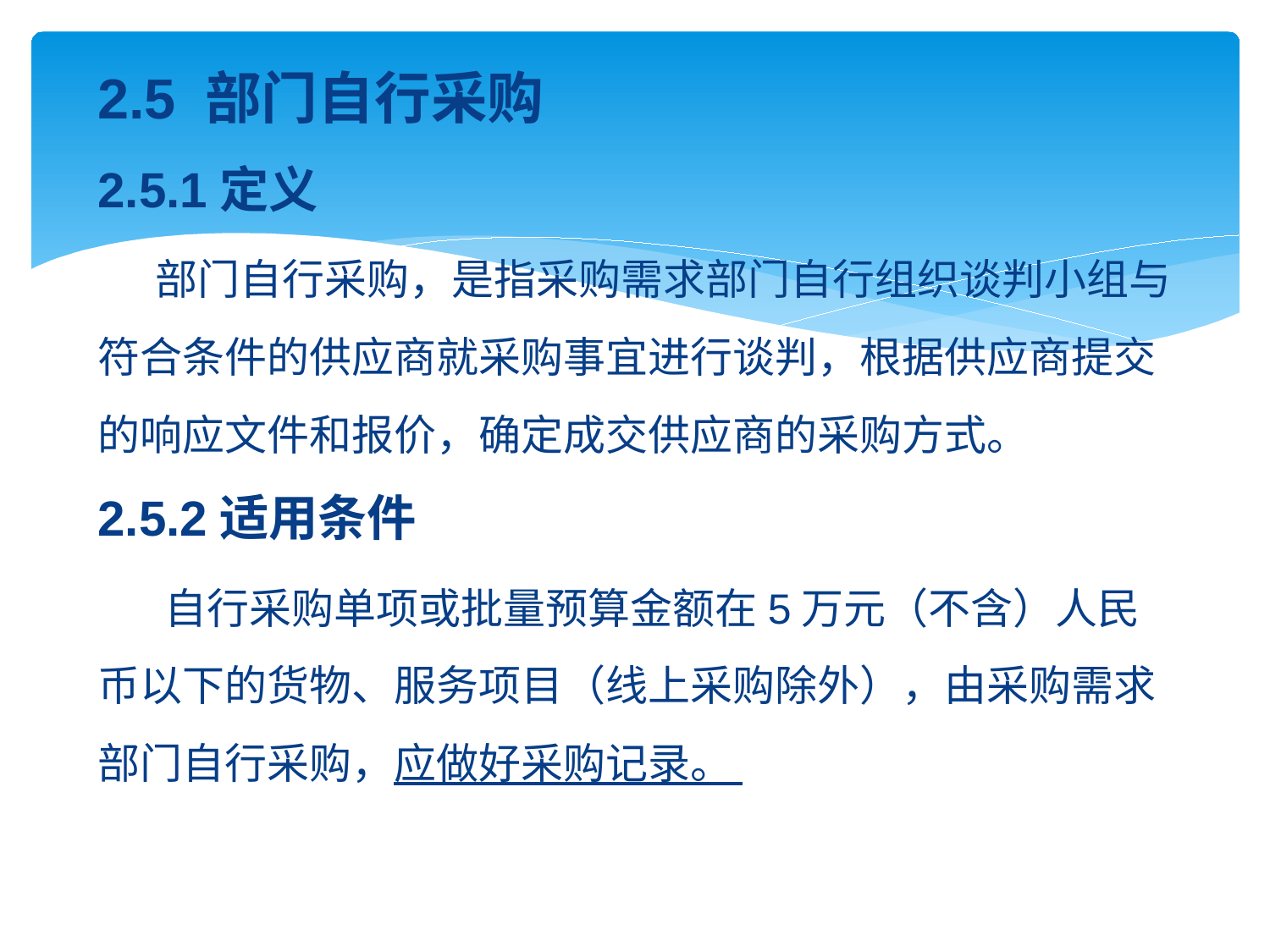

2.5 部门自行采购
2.5.1定义
     部门自行采购，是指采购需求部门自行组织谈判小组与符合条件的供应商就采购事宜进行谈判，根据供应商提交的响应文件和报价，确定成交供应商的采购方式。
2.5.2适用条件
      自行采购单项或批量预算金额在5万元（不含）人民币以下的货物、服务项目（线上采购除外），由采购需求部门自行采购，应做好采购记录。